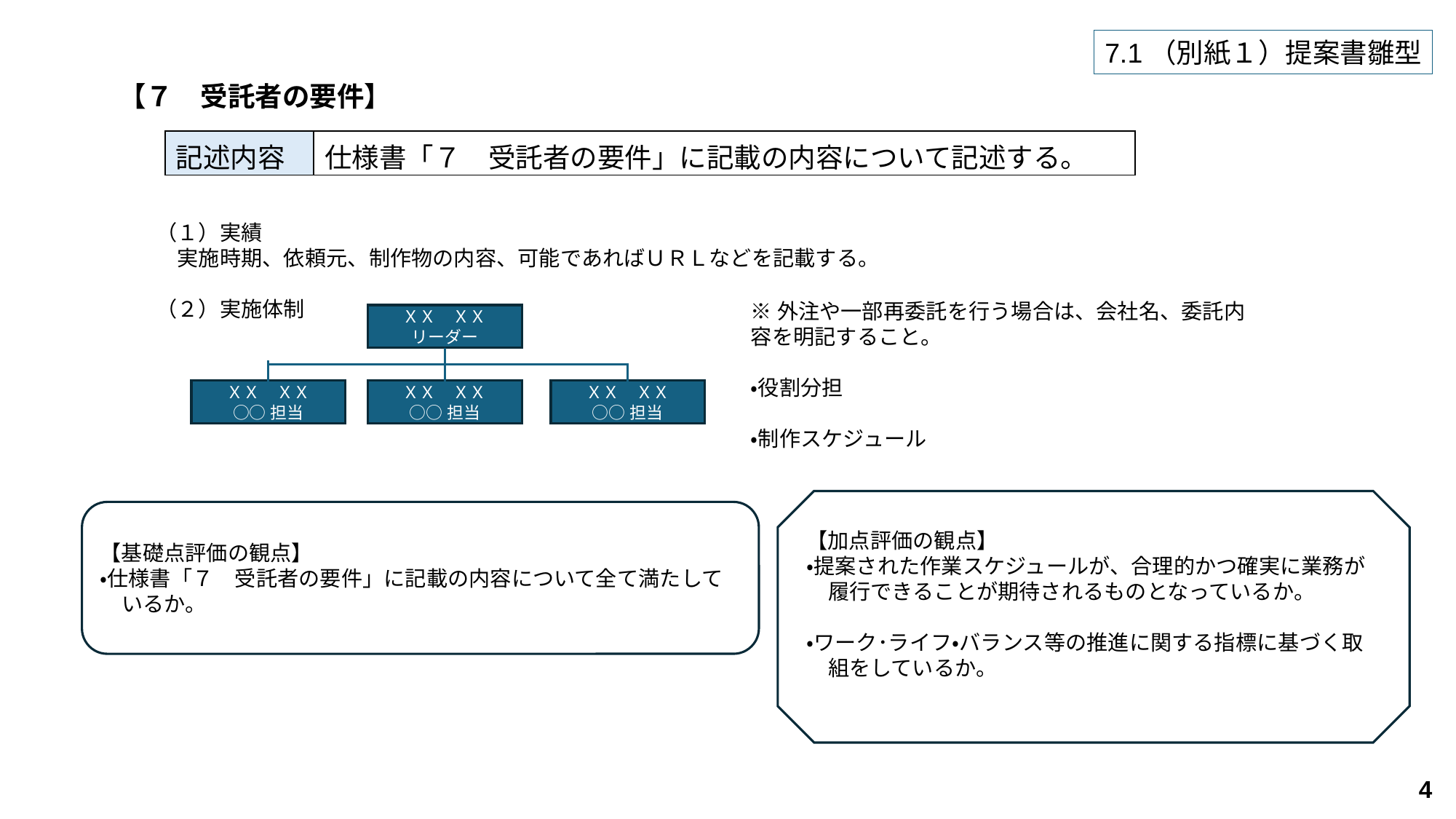

7.1（別紙１）提案書雛型
【７　受託者の要件】
| 記述内容 | 仕様書「７　受託者の要件」に記載の内容について記述する。 |
| --- | --- |
（１）実績
　実施時期、依頼元、制作物の内容、可能であればＵＲＬなどを記載する。

（２）実施体制

※外注や一部再委託を行う場合は、会社名、委託内容を明記すること。

・役割分担

・制作スケジュール

ＸＸ　ＸＸ
リーダー
ＸＸ　ＸＸ
○○担当
ＸＸ　ＸＸ
○○担当
ＸＸ　ＸＸ
○○担当
【加点評価の観点】
・提案された作業スケジュールが、合理的かつ確実に業務が履行できることが期待されるものとなっているか。

・ワーク･ライフ・バランス等の推進に関する指標に基づく取組をしているか。

【基礎点評価の観点】
・仕様書「７　受託者の要件」に記載の内容について全て満たしているか。
4